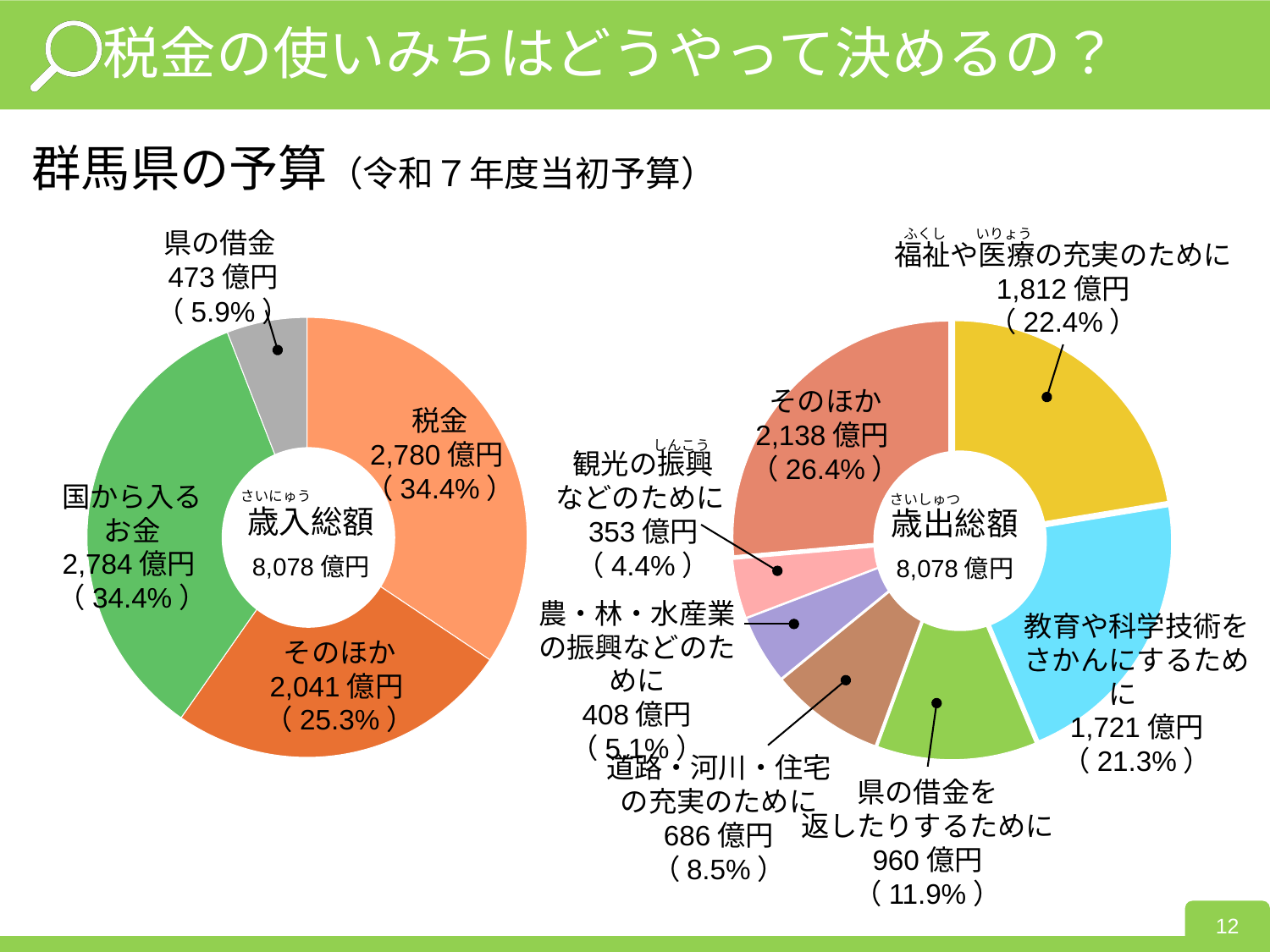

税金の使いみちはどうやって決めるの？
群馬県の予算（令和７年度当初予算）
ふくし
いりょう
県の借金
473億円
（5.9%）
福祉や医療の充実のために
1,812億円
（22.4%）

### Chart

| Category | 総額 |
|---|---|
| 県税 | 34.4 |
| その他 | 25.3 |
| 国から入るお金 | 34.4 |
| 県の借金 | 5.9 |

### Chart

| Category |  |
|---|---|
税金
2,780億円
（34.4%）
観光の振興
などのために
353億円
（4.4%）

歳入総額
8,078億円

歳出総額
8,078億円
国から入る
お金
2,784億円
（34.4%）
農・林・水産業の振興などのために
408億円
（5.1%）
教育や科学技術を
さかんにするために
1,721億円
（21.3%）
道路・河川・住宅の充実のために
686億円
（8.5%）
県の借金を
返したりするために
960億円
（11.9%）

そのほか
2,138億円
（26.4%）
しんこう
さいにゅう
さいしゅつ
そのほか
2,041億円
（25.3%）
12